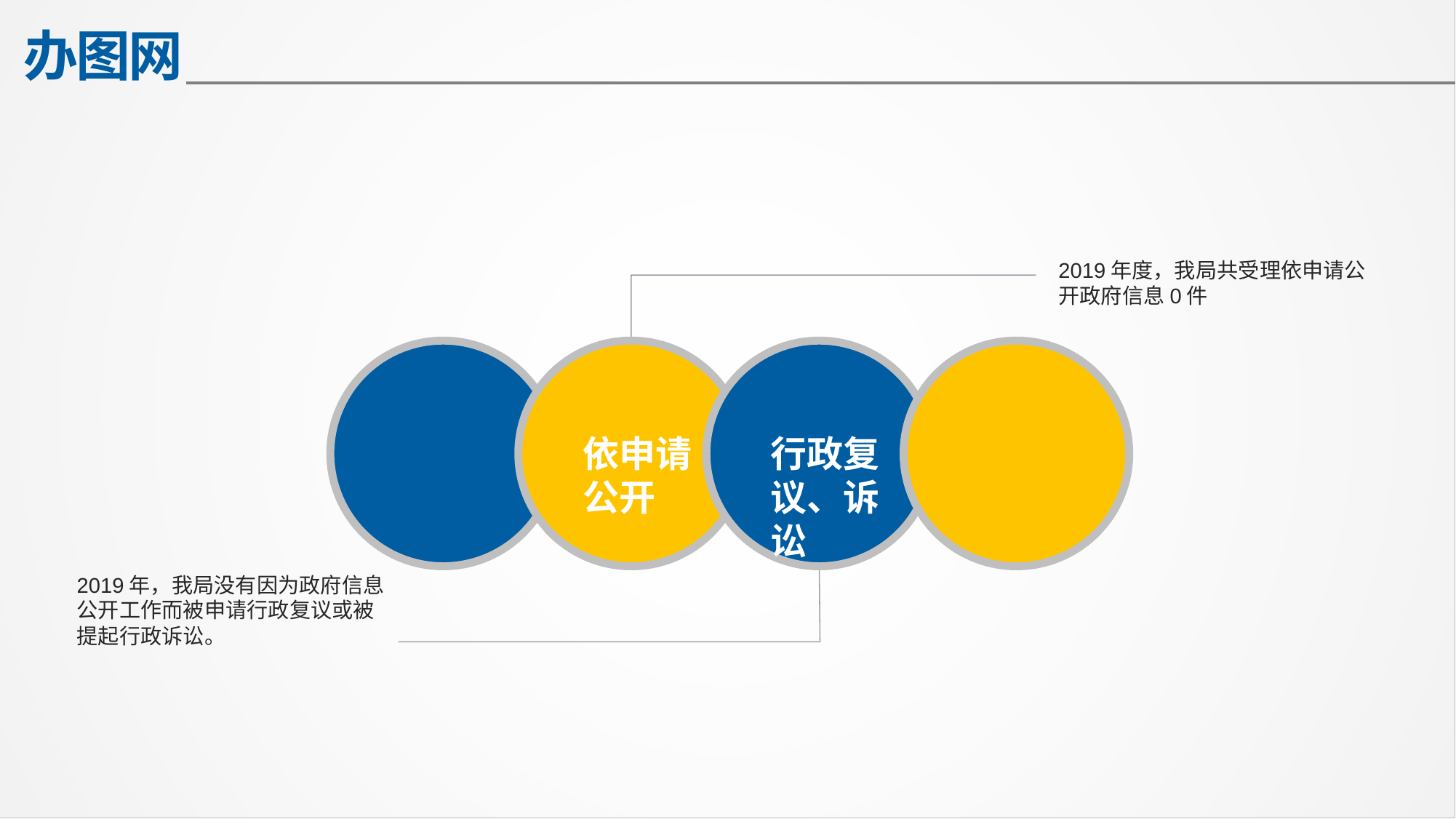

2019年度，我局共受理依申请公开政府信息0件

依申请公开

行政复议、诉讼

2019年，我局没有因为政府信息公开工作而被申请行政复议或被提起行政诉讼。